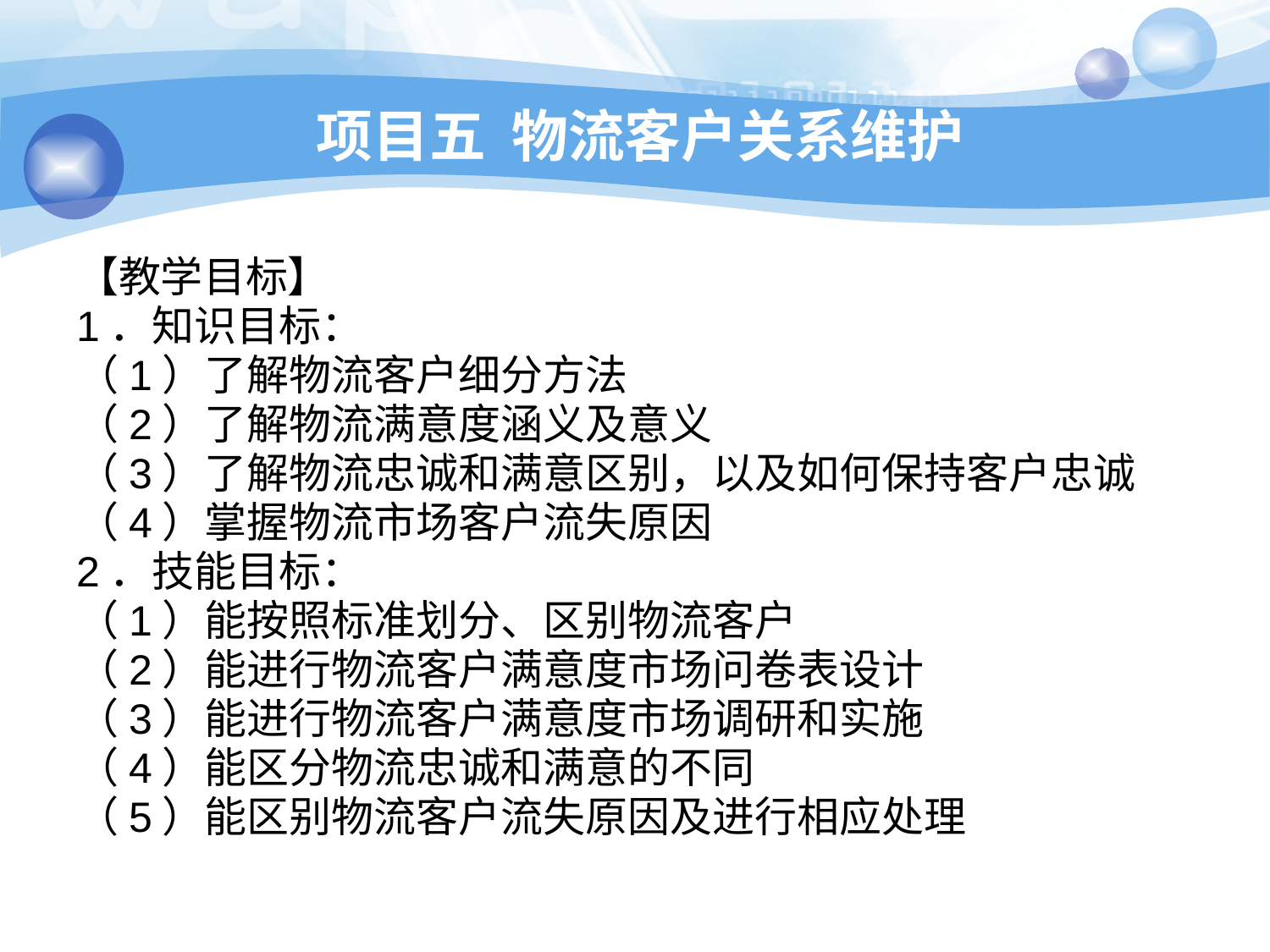

# 项目五  物流客户关系维护
【教学目标】
1．知识目标：
（1）了解物流客户细分方法
（2）了解物流满意度涵义及意义
（3）了解物流忠诚和满意区别，以及如何保持客户忠诚
（4）掌握物流市场客户流失原因
2．技能目标：
（1）能按照标准划分、区别物流客户
（2）能进行物流客户满意度市场问卷表设计
（3）能进行物流客户满意度市场调研和实施
（4）能区分物流忠诚和满意的不同
（5）能区别物流客户流失原因及进行相应处理